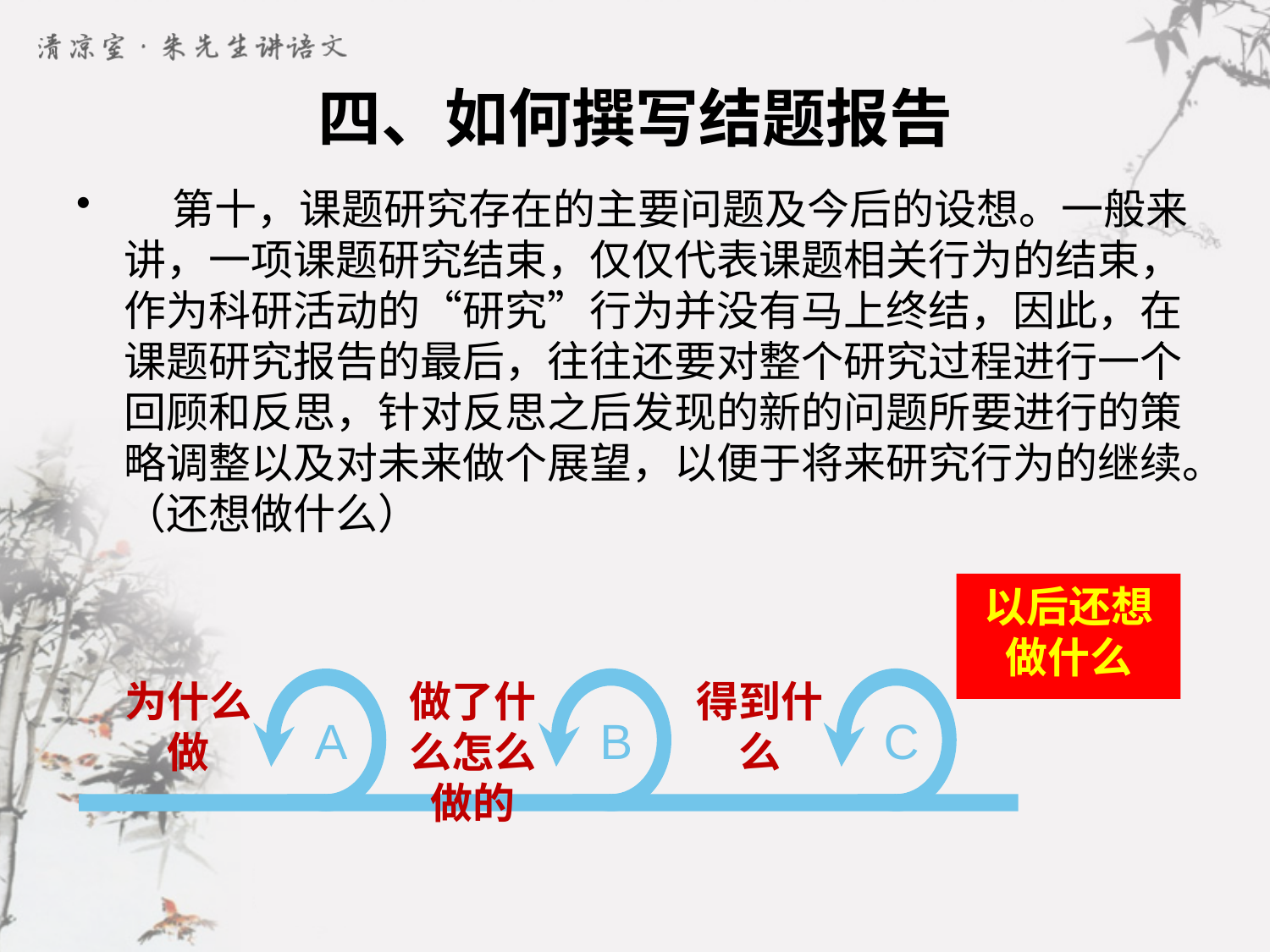

# 四、如何撰写结题报告
    第十，课题研究存在的主要问题及今后的设想。一般来讲，一项课题研究结束，仅仅代表课题相关行为的结束，作为科研活动的“研究”行为并没有马上终结，因此，在课题研究报告的最后，往往还要对整个研究过程进行一个回顾和反思，针对反思之后发现的新的问题所要进行的策略调整以及对未来做个展望，以便于将来研究行为的继续。（还想做什么）
以后还想做什么
为什么做
A
做了什么怎么做的
B
得到什么
C